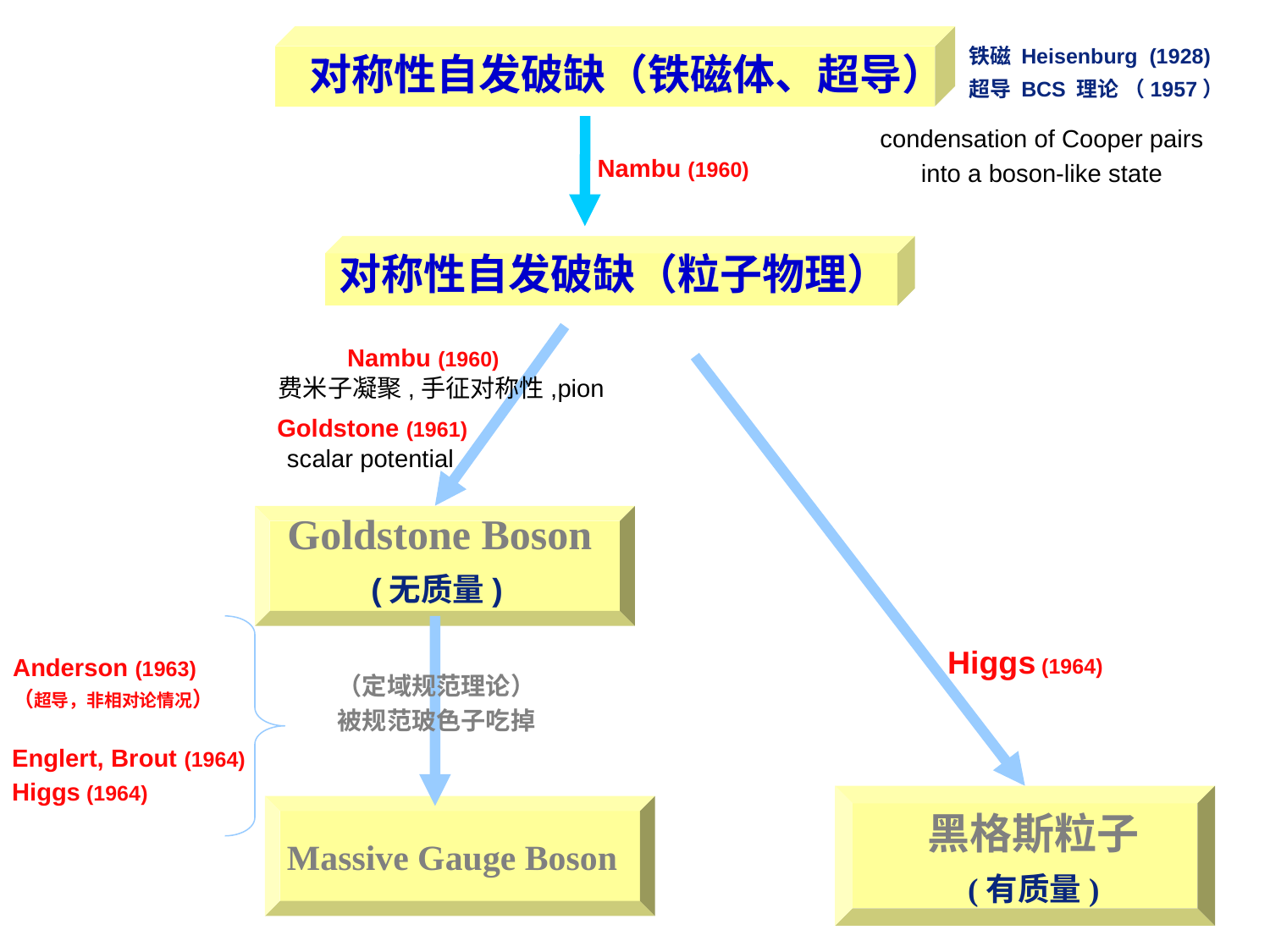

对称性自发破缺（铁磁体、超导）
铁磁 Heisenburg  (1928)
超导 BCS 理论 （1957）

condensation of Cooper pairs
into a boson-like state
Nambu (1960)
对称性自发破缺（粒子物理）

Nambu (1960)

费米子凝聚,手征对称性,pion
Goldstone (1961)
scalar potential
Goldstone Boson
            (无质量)

Higgs (1964)
Anderson (1963)
（超导，非相对论情况）
（定域规范理论）
被规范玻色子吃掉
Englert, Brout (1964)
Higgs (1964)

黑格斯粒子
(有质量)

Massive Gauge Boson